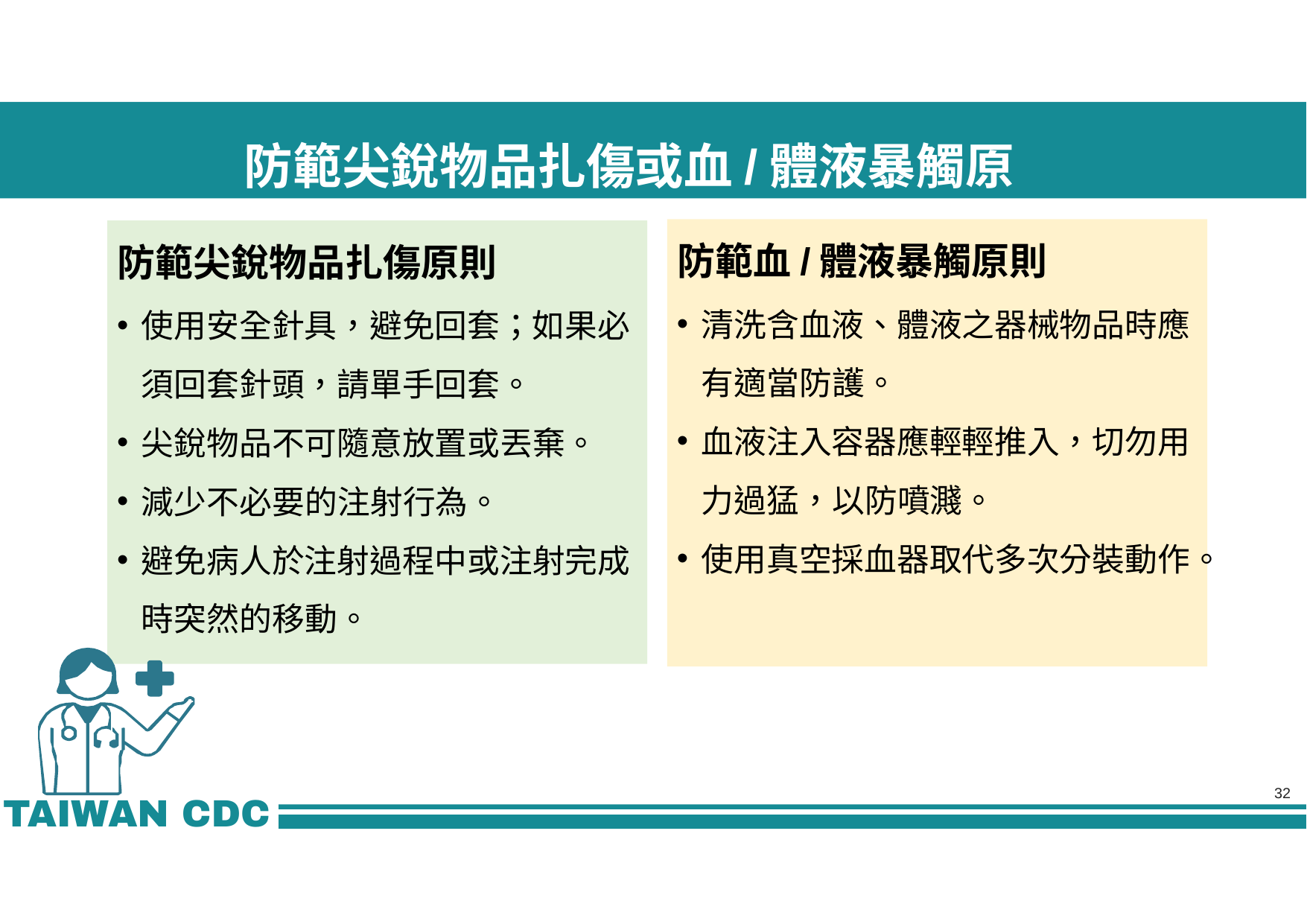

# 防範尖銳物品扎傷或⾎/體液暴觸原則
防範⾎/體液暴觸原則
清洗含血液、體液之器械物品時應 有適當防護。
血液注入容器應輕輕推入，切勿用 力過猛，以防噴濺。
使用真空採血器取代多次分裝動作。
防範尖銳物品扎傷原則
使用安全針具，避免回套；如果必 須回套針頭，請單手回套。
尖銳物品不可隨意放置或丟棄。
減少不必要的注射行為。
避免病人於注射過程中或注射完成 時突然的移動。

32
TAIWAN CDC